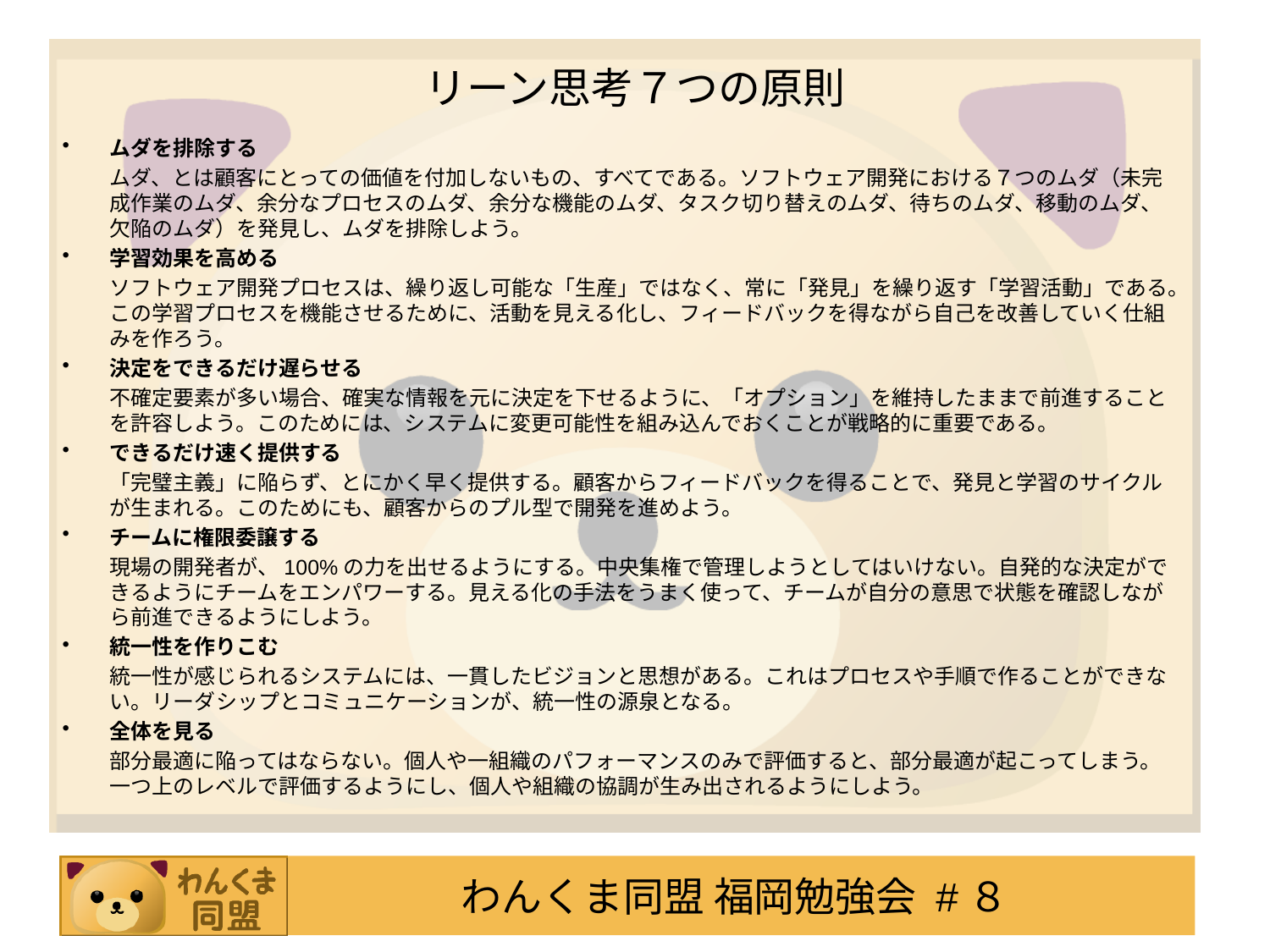

# リーン思考７つの原則
ムダを排除する
	ムダ、とは顧客にとっての価値を付加しないもの、すべてである。ソフトウェア開発における７つのムダ（未完成作業のムダ、余分なプロセスのムダ、余分な機能のムダ、タスク切り替えのムダ、待ちのムダ、移動のムダ、欠陥のムダ）を発見し、ムダを排除しよう。
学習効果を高める
	ソフトウェア開発プロセスは、繰り返し可能な「生産」ではなく、常に「発見」を繰り返す「学習活動」である。この学習プロセスを機能させるために、活動を見える化し、フィードバックを得ながら自己を改善していく仕組みを作ろう。
決定をできるだけ遅らせる
	不確定要素が多い場合、確実な情報を元に決定を下せるように、「オプション」を維持したままで前進することを許容しよう。このためには、システムに変更可能性を組み込んでおくことが戦略的に重要である。
できるだけ速く提供する
	「完璧主義」に陥らず、とにかく早く提供する。顧客からフィードバックを得ることで、発見と学習のサイクルが生まれる。このためにも、顧客からのプル型で開発を進めよう。
チームに権限委譲する
	現場の開発者が、100%の力を出せるようにする。中央集権で管理しようとしてはいけない。自発的な決定ができるようにチームをエンパワーする。見える化の手法をうまく使って、チームが自分の意思で状態を確認しながら前進できるようにしよう。
統一性を作りこむ
	統一性が感じられるシステムには、一貫したビジョンと思想がある。これはプロセスや手順で作ることができない。リーダシップとコミュニケーションが、統一性の源泉となる。
全体を見る
	部分最適に陥ってはならない。個人や一組織のパフォーマンスのみで評価すると、部分最適が起こってしまう。一つ上のレベルで評価するようにし、個人や組織の協調が生み出されるようにしよう。